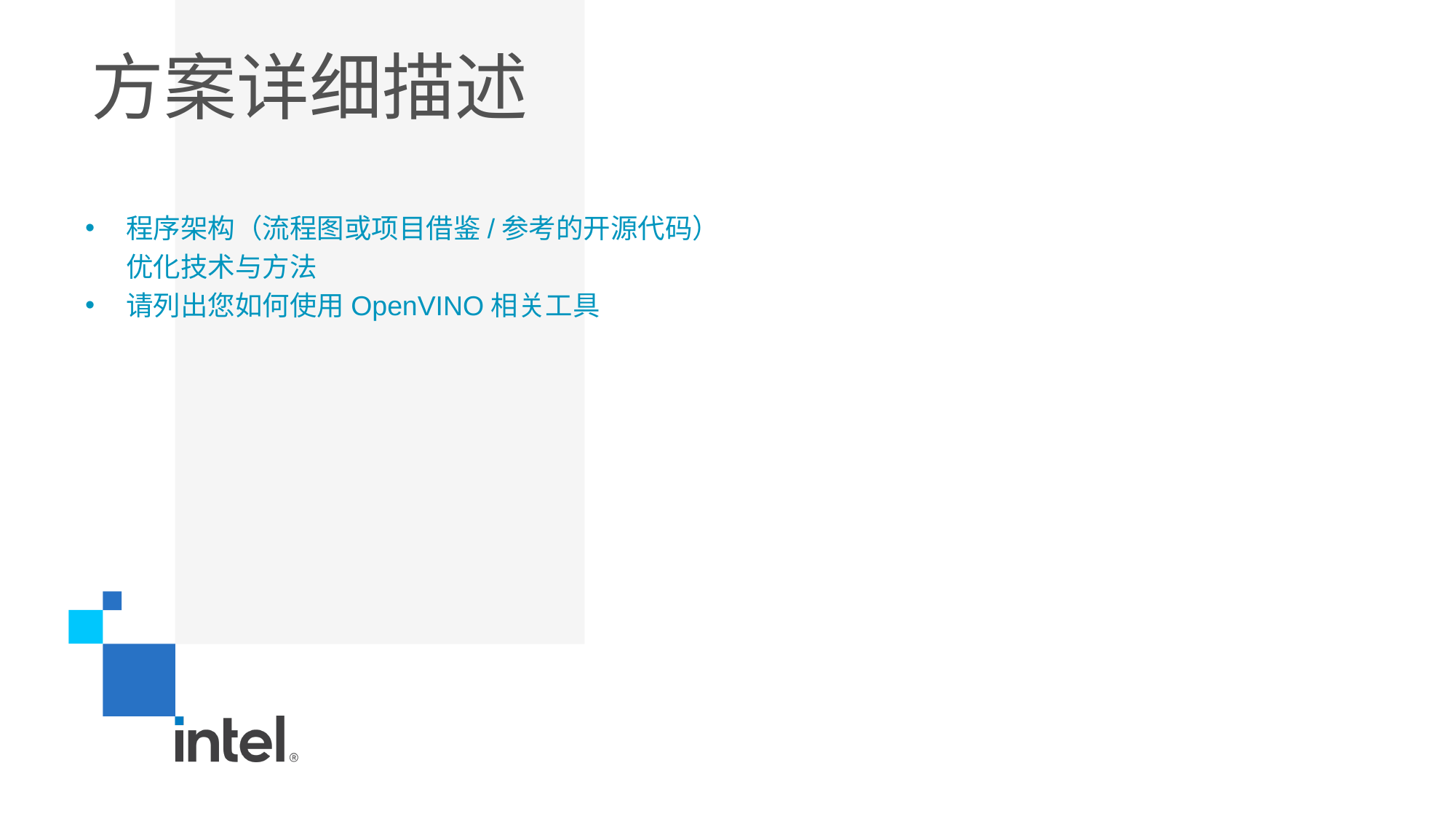

# 方案详细描述
程序架构（流程图或项目借鉴/参考的开源代码）优化技术与方法
请列出您如何使用OpenVINO相关工具